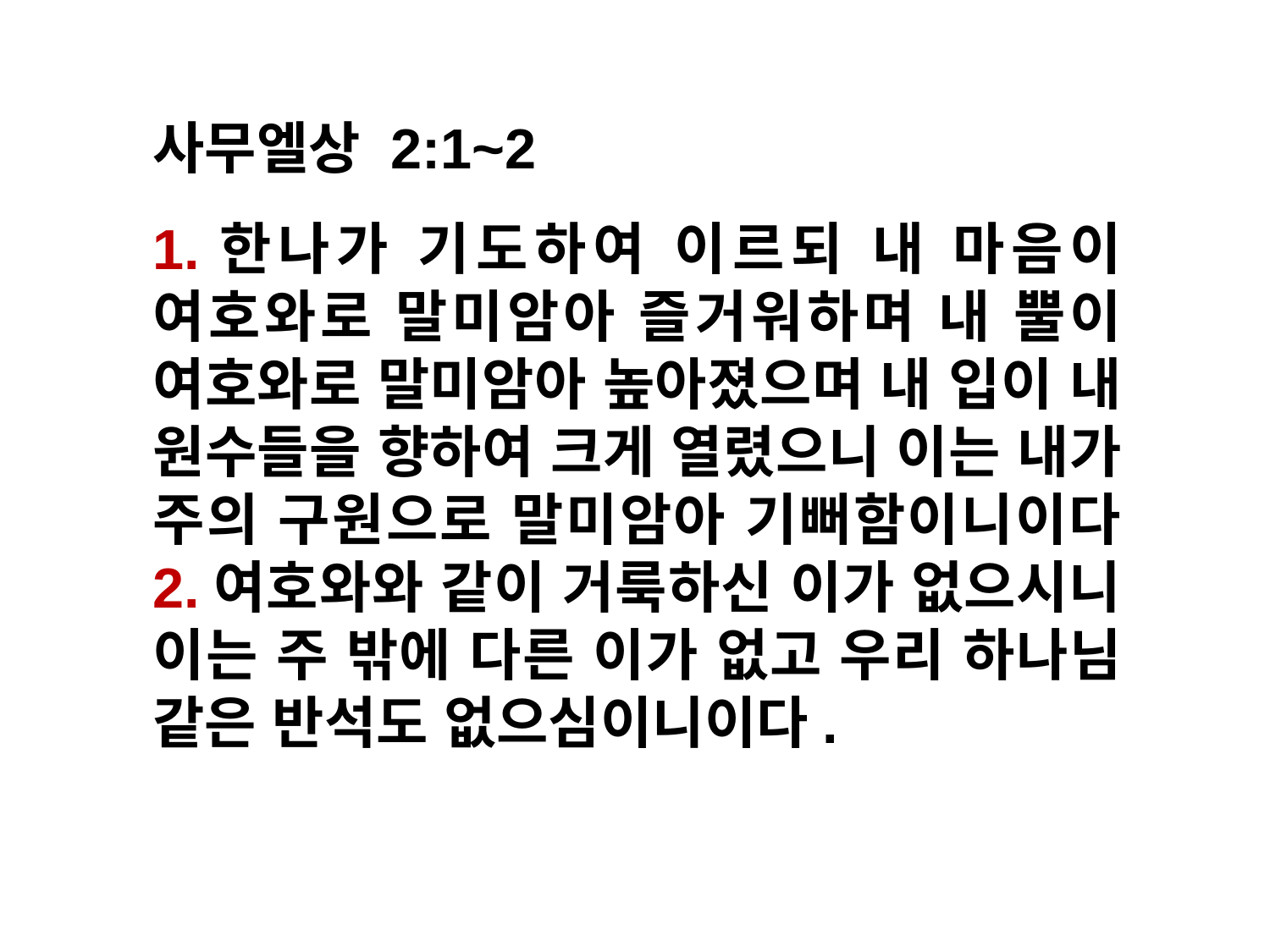

사무엘상 2:1~2
1.한나가 기도하여 이르되 내 마음이 여호와로 말미암아 즐거워하며 내 뿔이 여호와로 말미암아 높아졌으며 내 입이 내 원수들을 향하여 크게 열렸으니 이는 내가 주의 구원으로 말미암아 기뻐함이니이다 2.여호와와 같이 거룩하신 이가 없으시니 이는 주 밖에 다른 이가 없고 우리 하나님 같은 반석도 없으심이니이다.